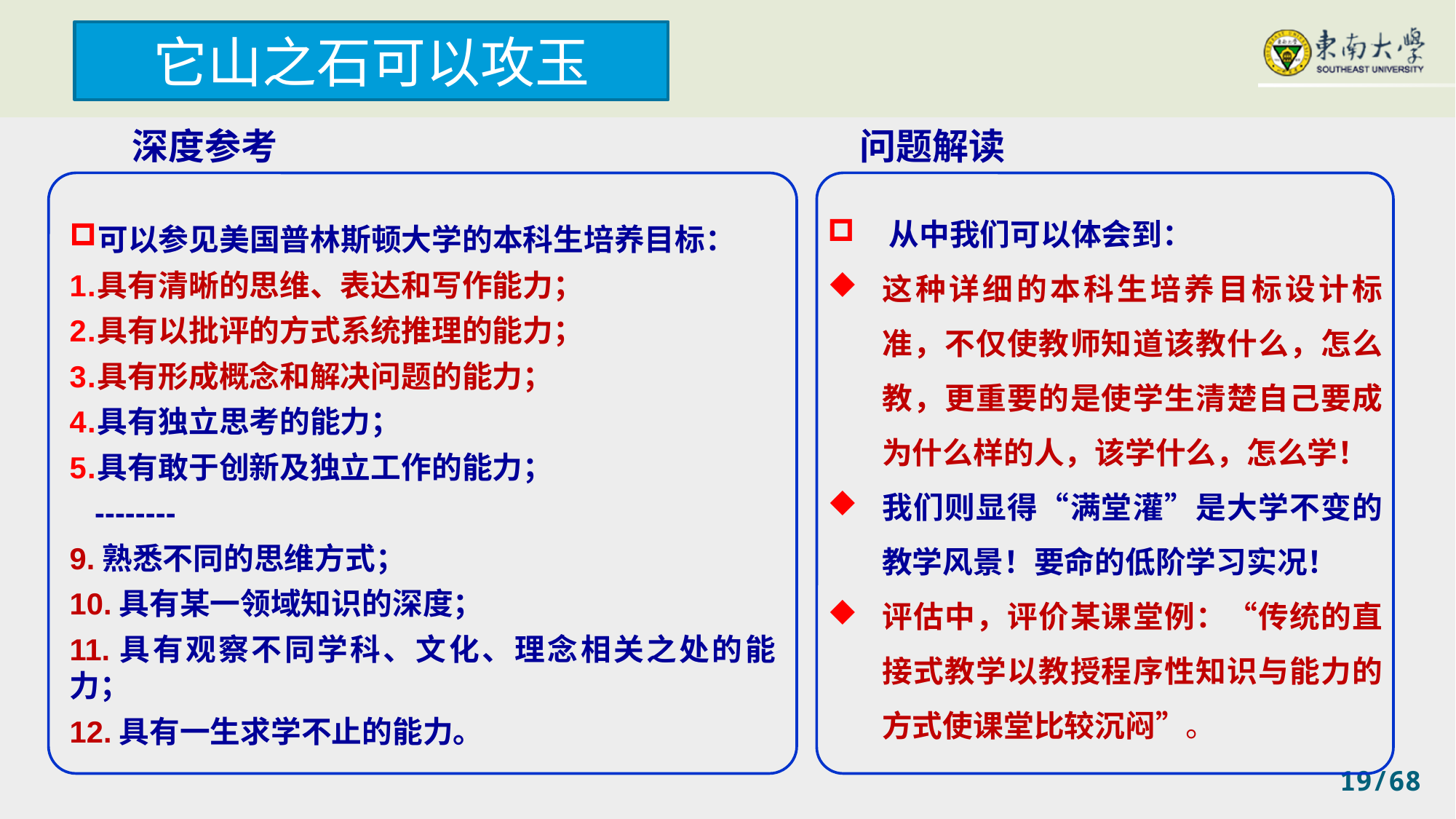

它山之石可以攻玉
深度参考
问题解读

从中我们可以体会到：
这种详细的本科生培养目标设计标准，不仅使教师知道该教什么，怎么教，更重要的是使学生清楚自己要成为什么样的人，该学什么，怎么学！
我们则显得“满堂灌”是大学不变的教学风景！要命的低阶学习实况！
评估中，评价某课堂例：“传统的直接式教学以教授程序性知识与能力的方式使课堂比较沉闷”。
可以参见美国普林斯顿大学的本科生培养目标：
具有清晰的思维、表达和写作能力；
具有以批评的方式系统推理的能力；
具有形成概念和解决问题的能力；
具有独立思考的能力；
具有敢于创新及独立工作的能力；
   --------
9.熟悉不同的思维方式；
10.具有某一领域知识的深度；
11.具有观察不同学科、文化、理念相关之处的能力；
12.具有一生求学不止的能力。